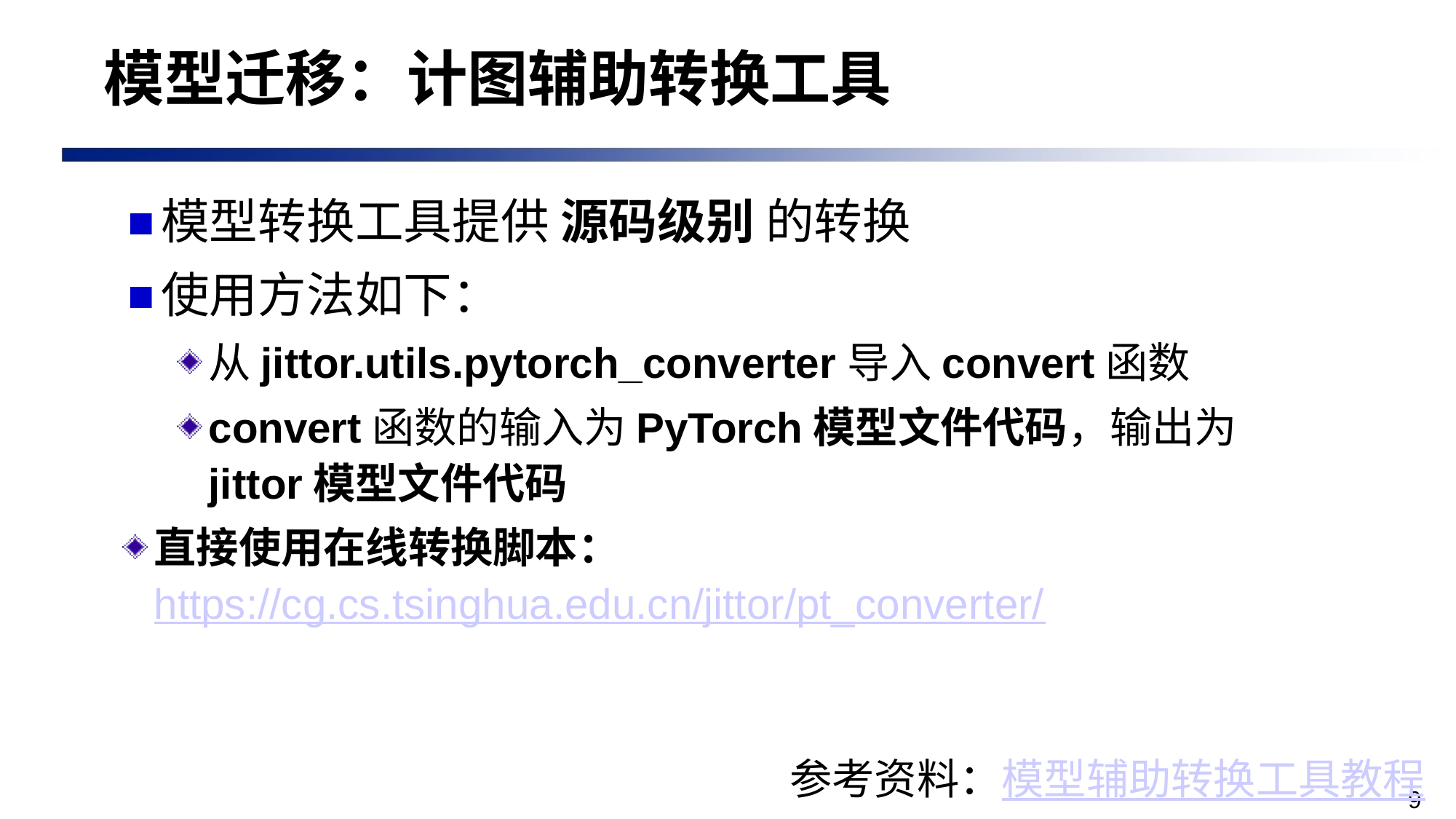

模型迁移：计图辅助转换工具
模型转换工具提供 源码级别 的转换
使用方法如下：
从jittor.utils.pytorch_converter导入convert函数
convert函数的输入为PyTorch模型文件代码，输出为jittor模型文件代码
直接使用在线转换脚本：https://cg.cs.tsinghua.edu.cn/jittor/pt_converter/

参考资料：模型辅助转换工具教程